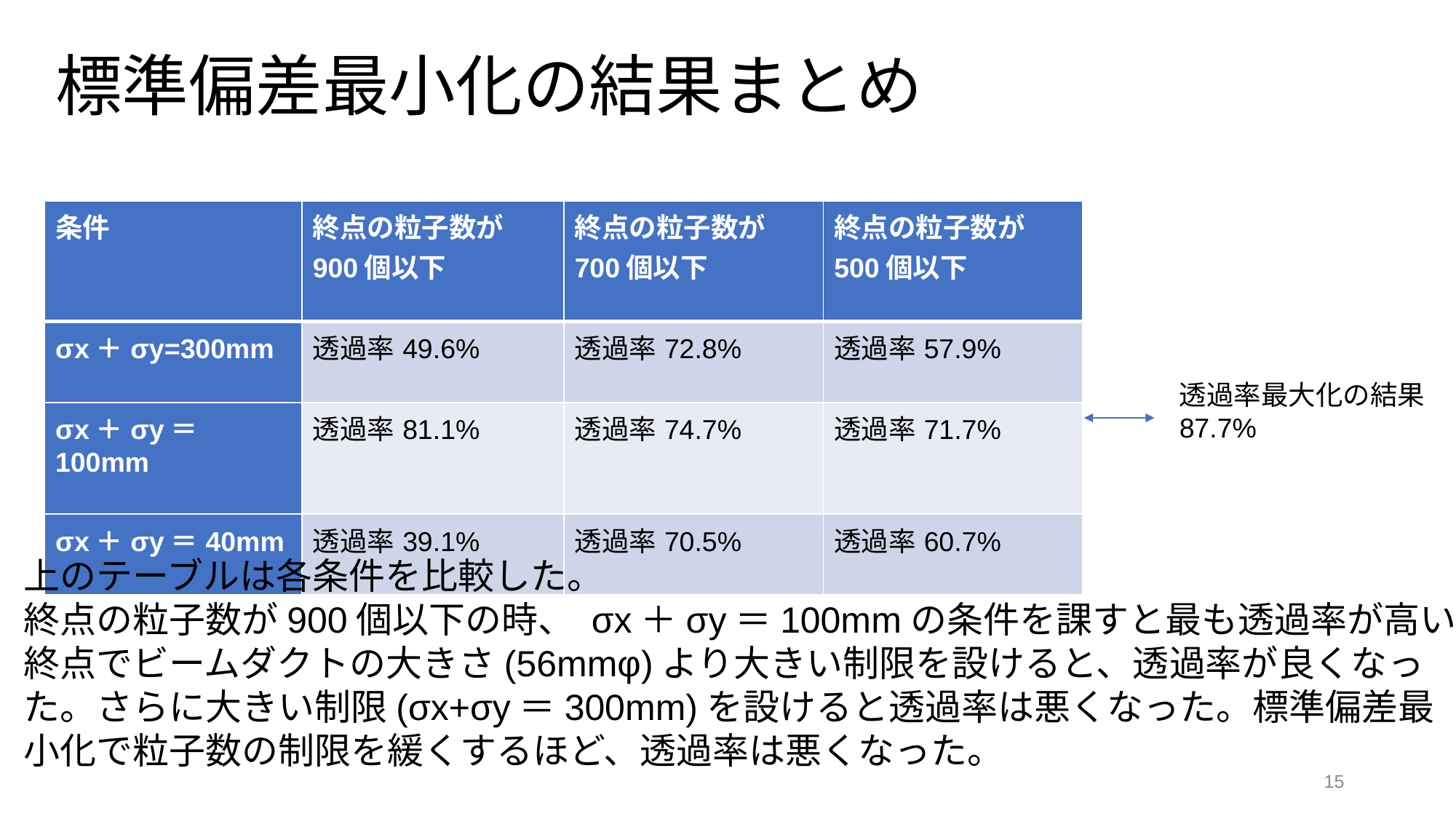

# 標準偏差最小化の結果まとめ

| 条件 | 終点の粒子数が900個以下 | 終点の粒子数が700個以下 | 終点の粒子数が500個以下 |
| --- | --- | --- | --- |
| σx＋σy=300mm | 透過率49.6% | 透過率72.8% | 透過率57.9% |
| σx＋σy＝100mm | 透過率81.1% | 透過率74.7% | 透過率71.7% |
| σx＋σy＝40mm | 透過率39.1% | 透過率70.5% | 透過率60.7% |

透過率最大化の結果
87.7%
上のテーブルは各条件を比較した。
終点の粒子数が900個以下の時、 σx＋σy＝100mmの条件を課すと最も透過率が高い。
終点でビームダクトの大きさ(56mmφ)より大きい制限を設けると、透過率が良くなった。さらに大きい制限(σx+σy＝300mm)を設けると透過率は悪くなった。標準偏差最小化で粒子数の制限を緩くするほど、透過率は悪くなった。

15